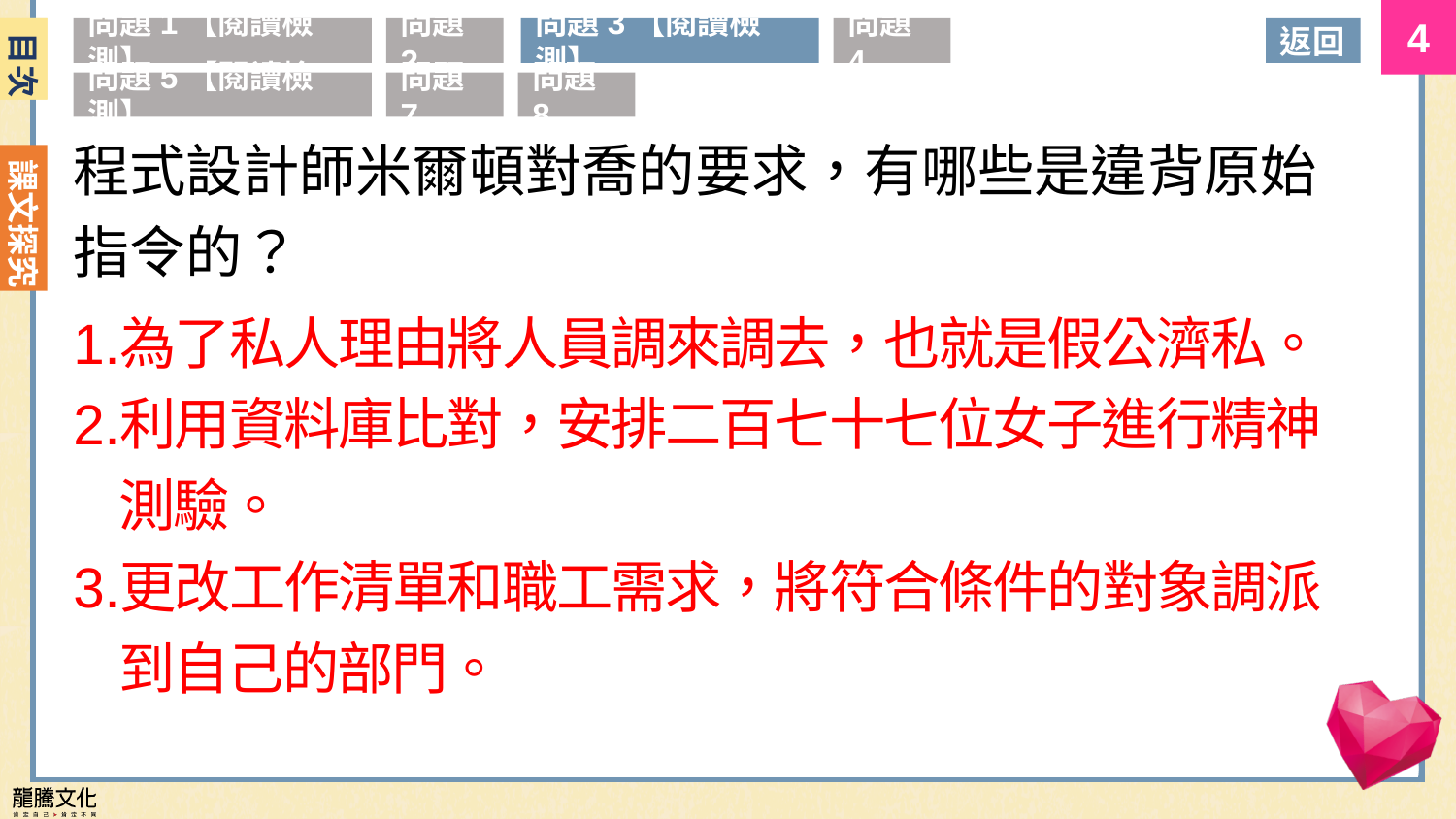

目次
問題1【閱讀檢測】
問題2
問題3【閱讀檢測】
問題4
返回
問題5【閱讀檢測】
問題7
問題8
程式設計師米爾頓對喬的要求，有哪些是違背原始
指令的？
為了私人理由將人員調來調去，也就是假公濟私。
利用資料庫比對，安排二百七十七位女子進行精神測驗。
更改工作清單和職工需求，將符合條件的對象調派到自己的部門。